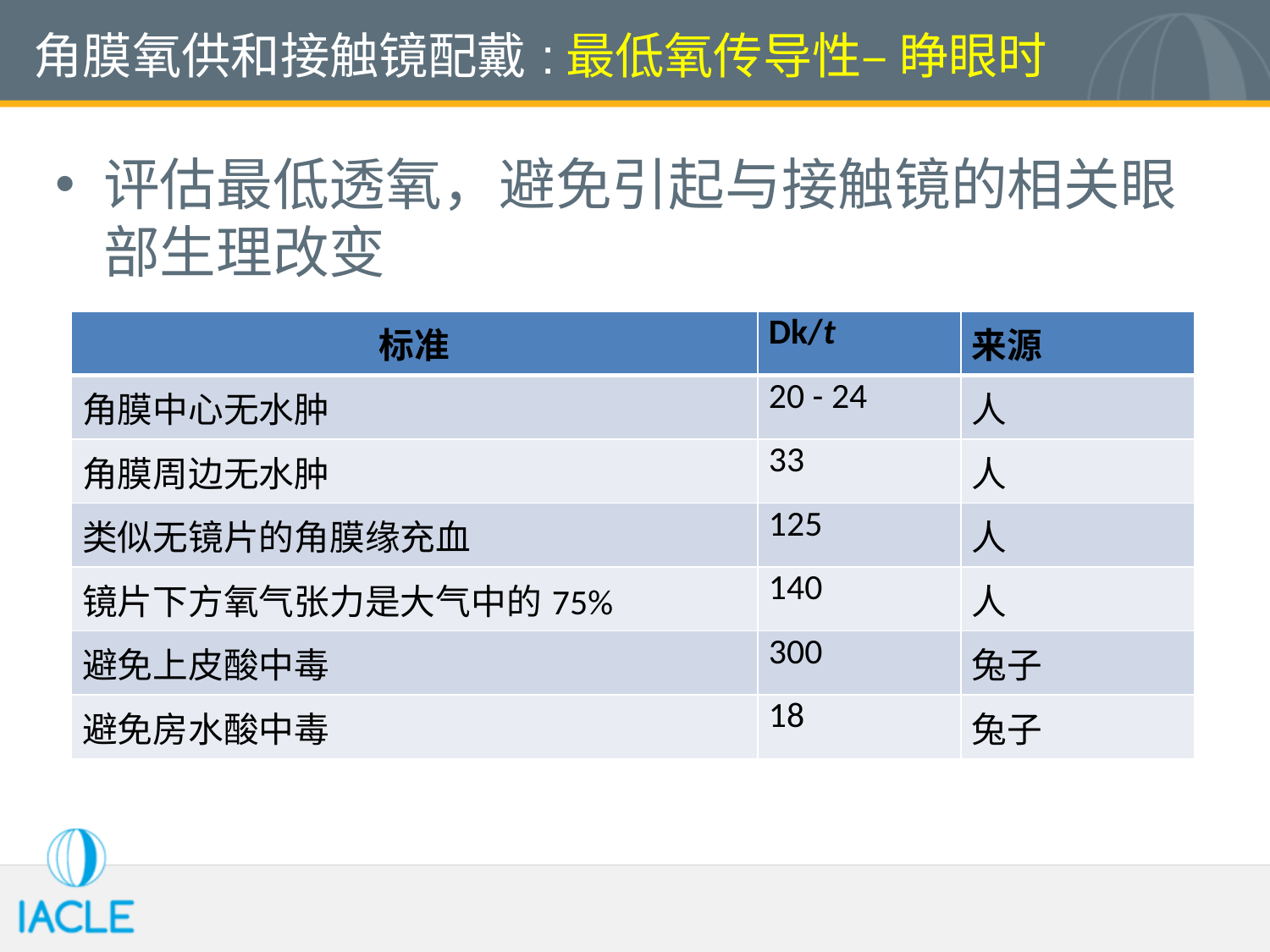

角膜氧供和接触镜配戴:最低氧传导性– 睁眼时
评估最低透氧，避免引起与接触镜的相关眼部生理改变
| 标准 | Dk/t | 来源 |
| --- | --- | --- |
| 角膜中心无水肿 | 20 - 24 | 人 |
| 角膜周边无水肿 | 33 | 人 |
| 类似无镜片的角膜缘充血 | 125 | 人 |
| 镜片下方氧气张力是大气中的75% | 140 | 人 |
| 避免上皮酸中毒 | 300 | 兔子 |
| 避免房水酸中毒 | 18 | 兔子 |